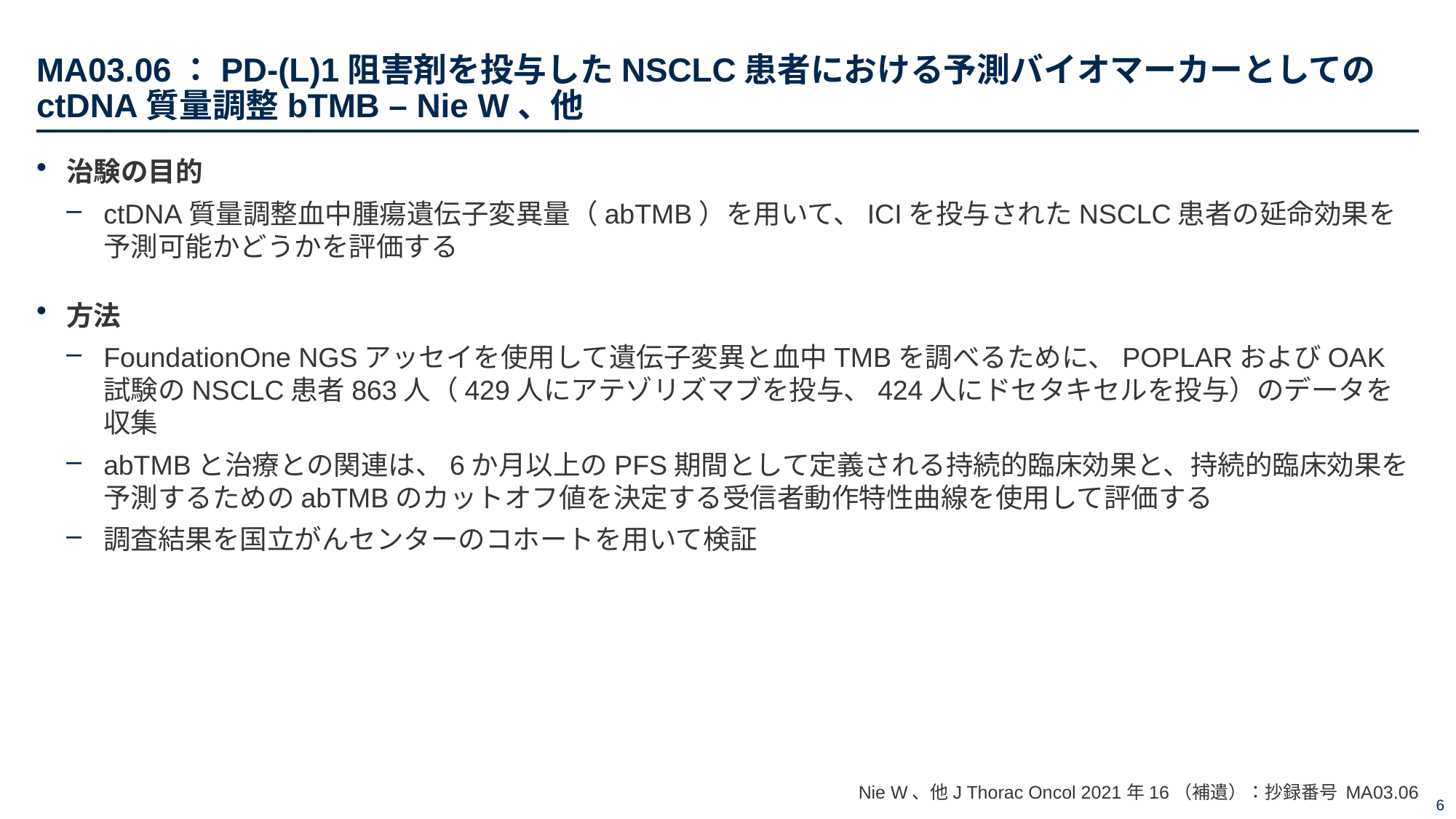

# MA03.06：PD-(L)1阻害剤を投与したNSCLC患者における予測バイオマーカーとしてのctDNA質量調整bTMB – Nie W、他
治験の目的
ctDNA質量調整血中腫瘍遺伝子変異量（abTMB）を用いて、ICIを投与されたNSCLC患者の延命効果を予測可能かどうかを評価する
方法
FoundationOne NGSアッセイを使用して遺伝子変異と血中TMBを調べるために、POPLARおよびOAK試験のNSCLC患者863人（429人にアテゾリズマブを投与、424人にドセタキセルを投与）のデータを収集
abTMBと治療との関連は、6か月以上のPFS期間として定義される持続的臨床効果と、持続的臨床効果を予測するためのabTMBのカットオフ値を決定する受信者動作特性曲線を使用して評価する
調査結果を国立がんセンターのコホートを用いて検証
Nie W、他J Thorac Oncol 2021年16（補遺）：抄録番号 MA03.06